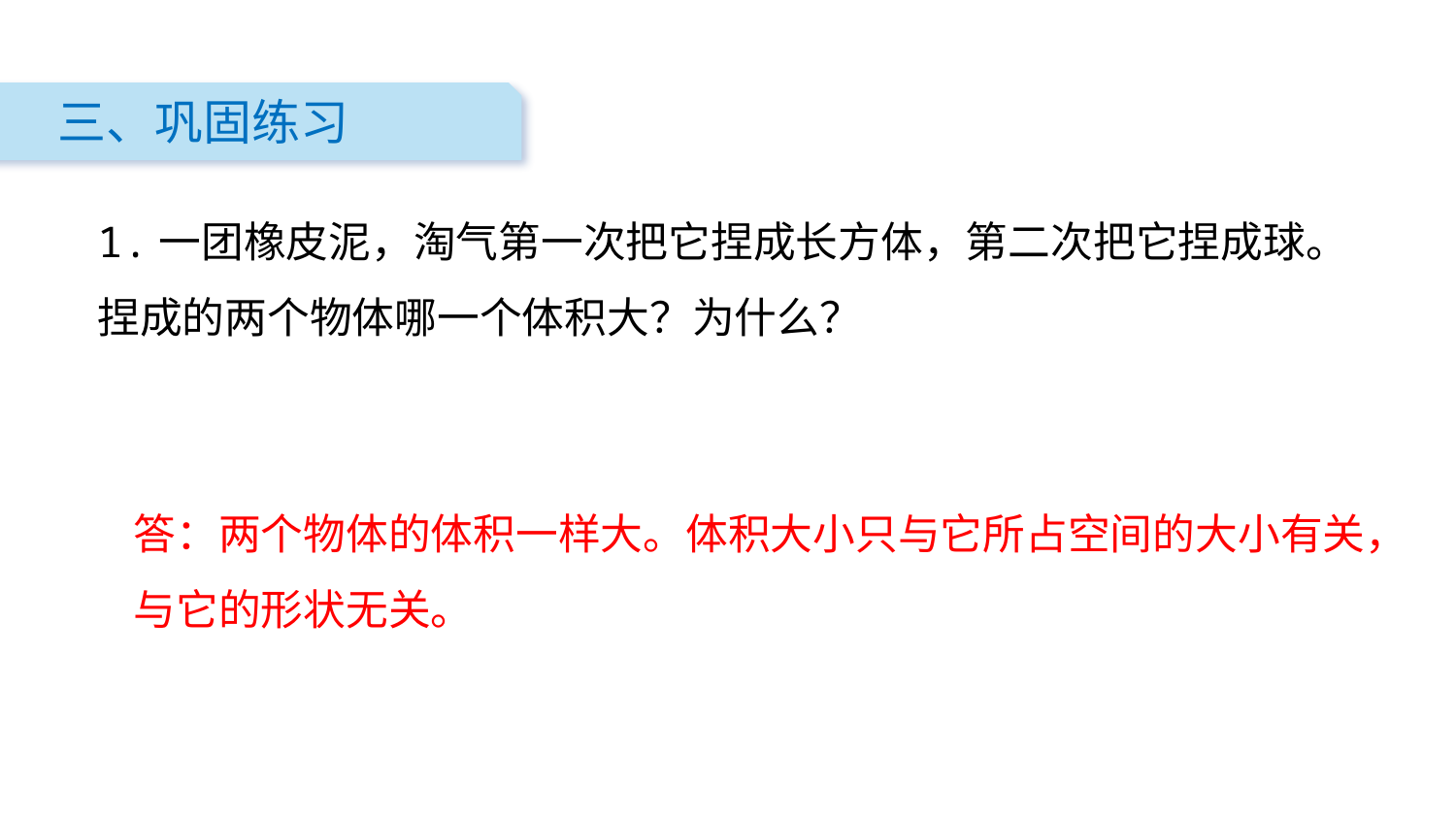

三、巩固练习
1.一团橡皮泥，淘气第一次把它捏成长方体，第二次把它捏成球。捏成的两个物体哪一个体积大？为什么？
答：两个物体的体积一样大。体积大小只与它所占空间的大小有关，与它的形状无关。